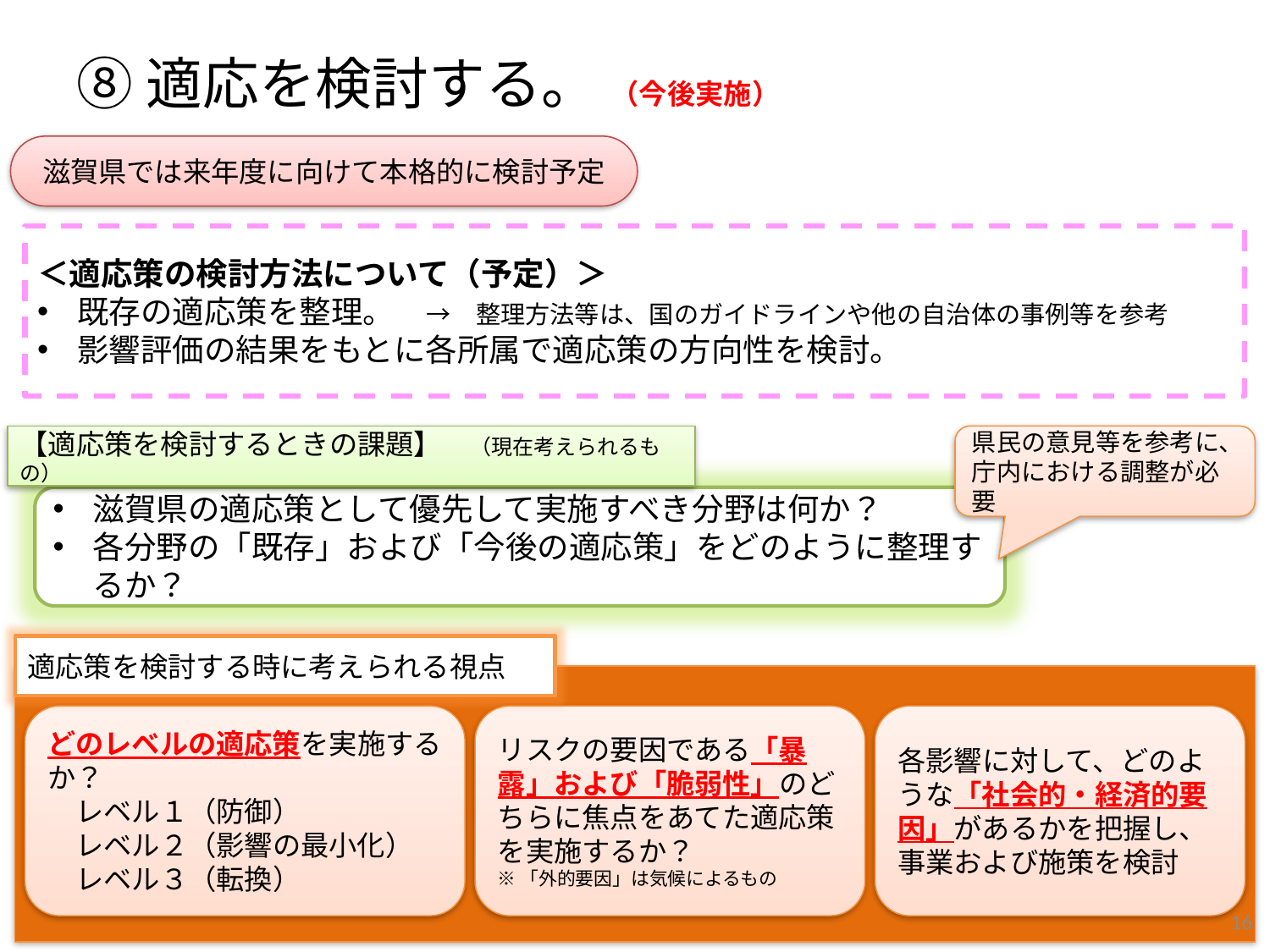

# ⑧適応を検討する。 （今後実施）
滋賀県では来年度に向けて本格的に検討予定
＜適応策の検討方法について（予定）＞
既存の適応策を整理。　→　整理方法等は、国のガイドラインや他の自治体の事例等を参考
影響評価の結果をもとに各所属で適応策の方向性を検討。
【適応策を検討するときの課題】　（現在考えられるもの）
県民の意見等を参考に、庁内における調整が必要
滋賀県の適応策として優先して実施すべき分野は何か？
各分野の「既存」および「今後の適応策」をどのように整理するか？
適応策を検討する時に考えられる視点

どのレベルの適応策を実施するか？
　レベル１（防御）
　レベル２（影響の最小化）
　レベル３（転換）
リスクの要因である「暴露」および「脆弱性」のどちらに焦点をあてた適応策を実施するか？
※「外的要因」は気候によるもの
各影響に対して、どのような「社会的・経済的要因」があるかを把握し、事業および施策を検討
16